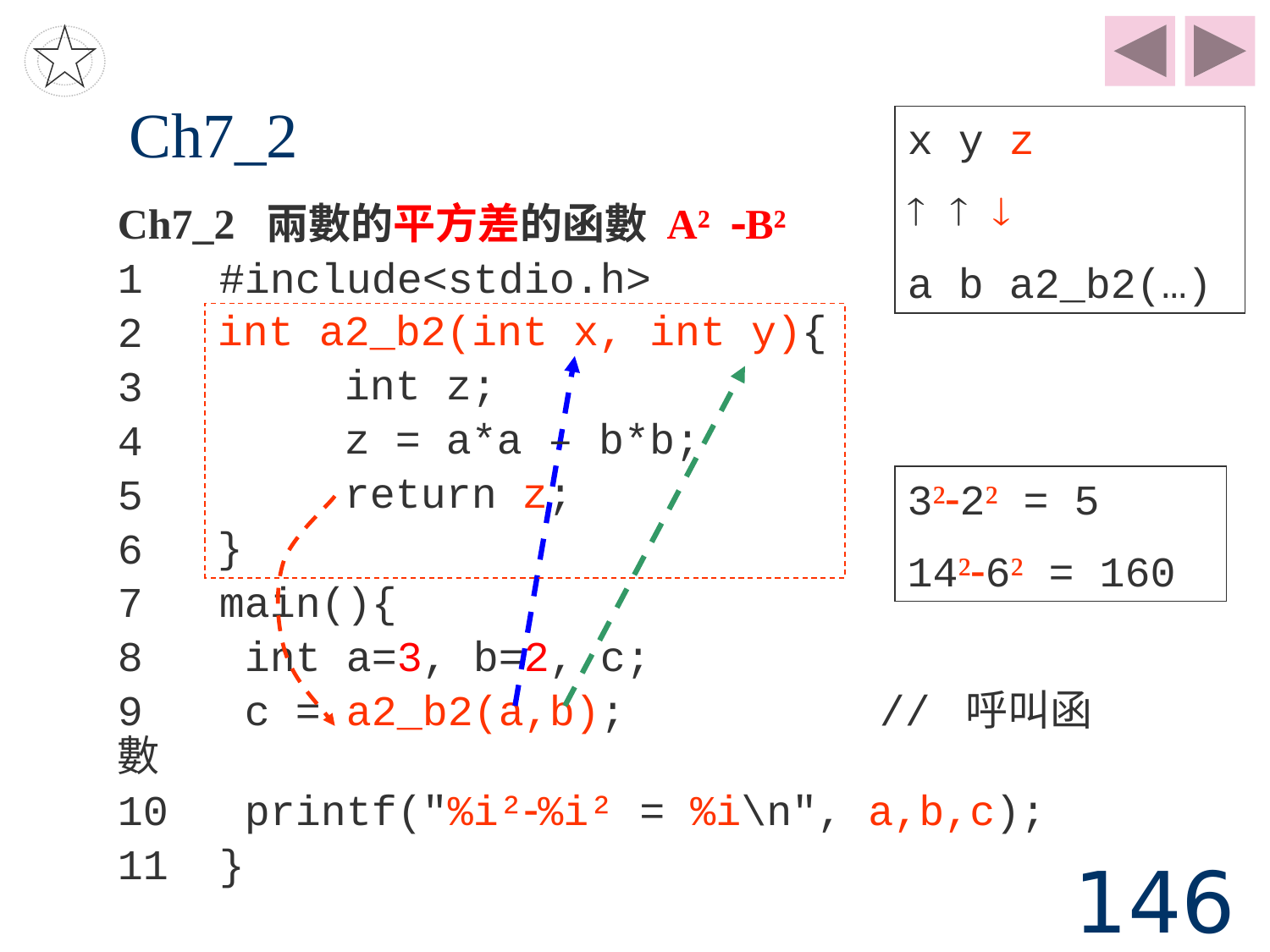

# Ch7_2
x y z
↑ ↑ ↓
a b a2_b2(…)
Ch7_2  兩數的平方差的函數 A² −B²
1   #include<stdio.h>
2
3
4
5
6
7   main(){
8	int a=3, b=2, c;
9	c = a2_b2(a,b);		// 呼叫函數
10	printf("%i²−%i² = %i\n", a,b,c);
11  }
int a2_b2(int x, int y){
	int z;
	z = a*a – b*b;
	return z;
}

3²−2² = 5
14²−6² = 160

146